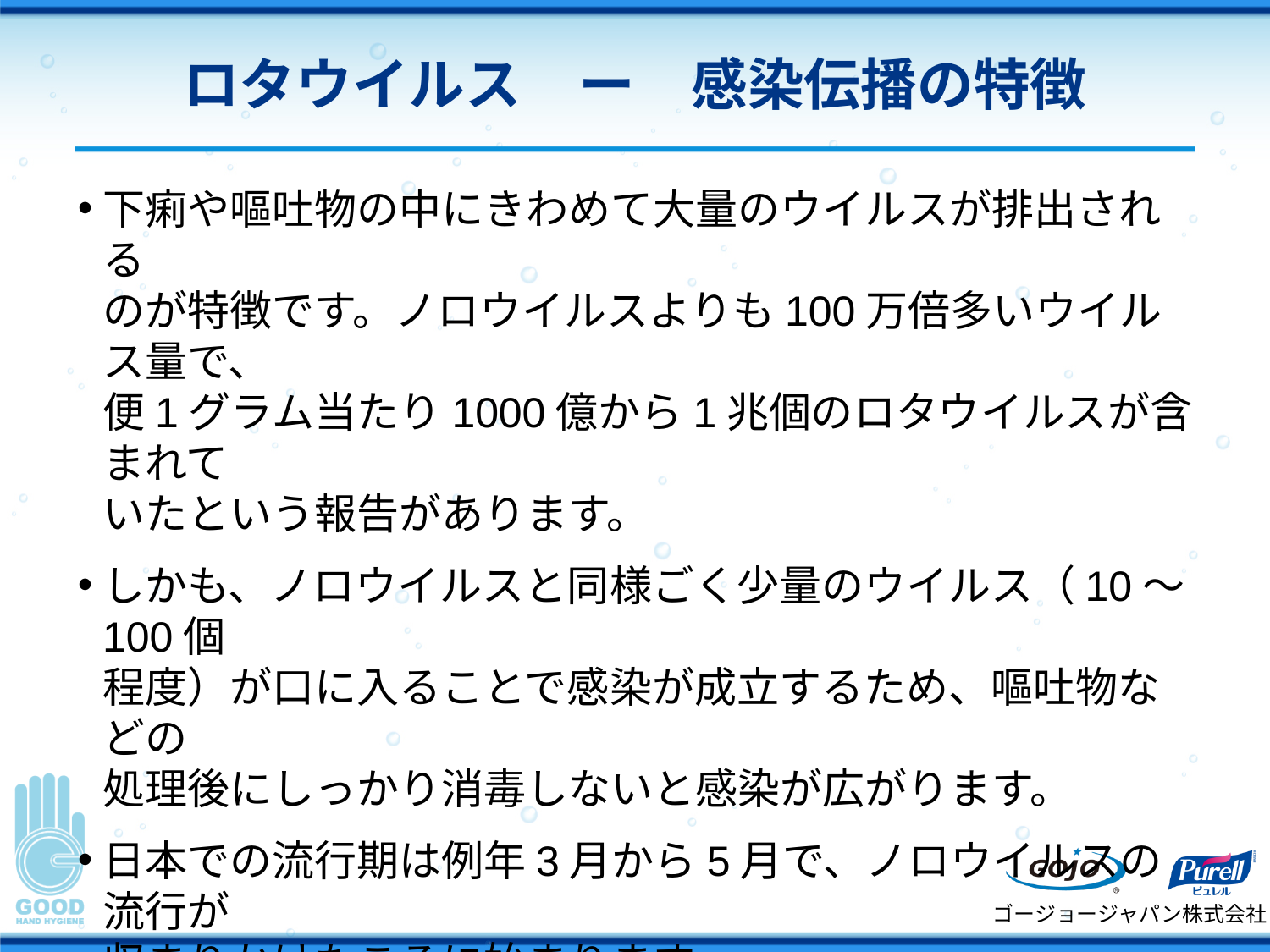

# ロタウイルス　ー　感染伝播の特徴
下痢や嘔吐物の中にきわめて大量のウイルスが排出される
のが特徴です。ノロウイルスよりも100万倍多いウイルス量で、
便1グラム当たり1000億から1兆個のロタウイルスが含まれて
いたという報告があります。
しかも、ノロウイルスと同様ごく少量のウイルス（10～100個
程度）が口に入ることで感染が成立するため、嘔吐物などの
処理後にしっかり消毒しないと感染が広がります。
日本での流行期は例年3月から5月で、ノロウイルスの流行が
収まりかけたころに始まります。